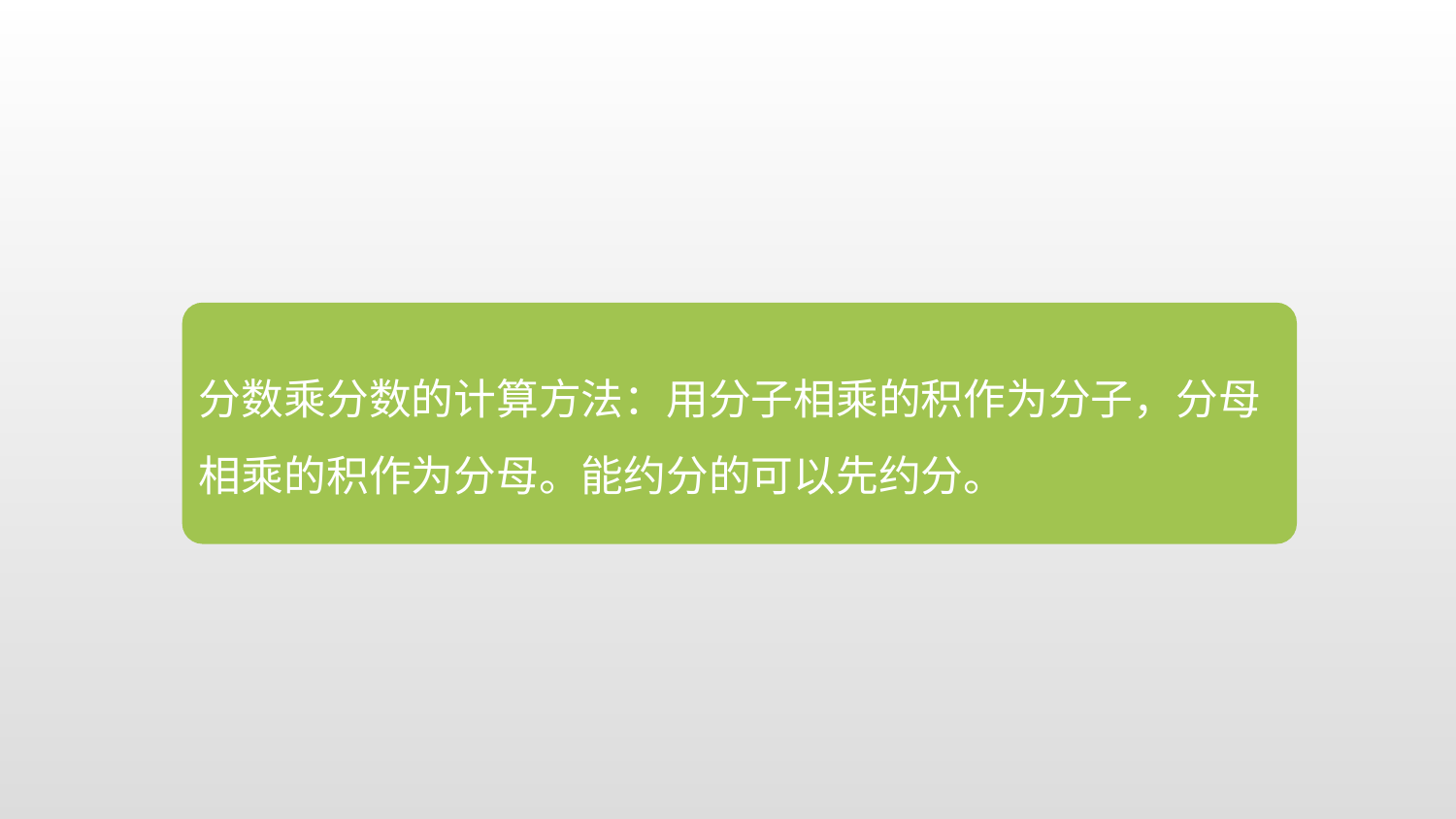

分数乘分数的计算方法：用分子相乘的积作为分子，分母相乘的积作为分母。能约分的可以先约分。